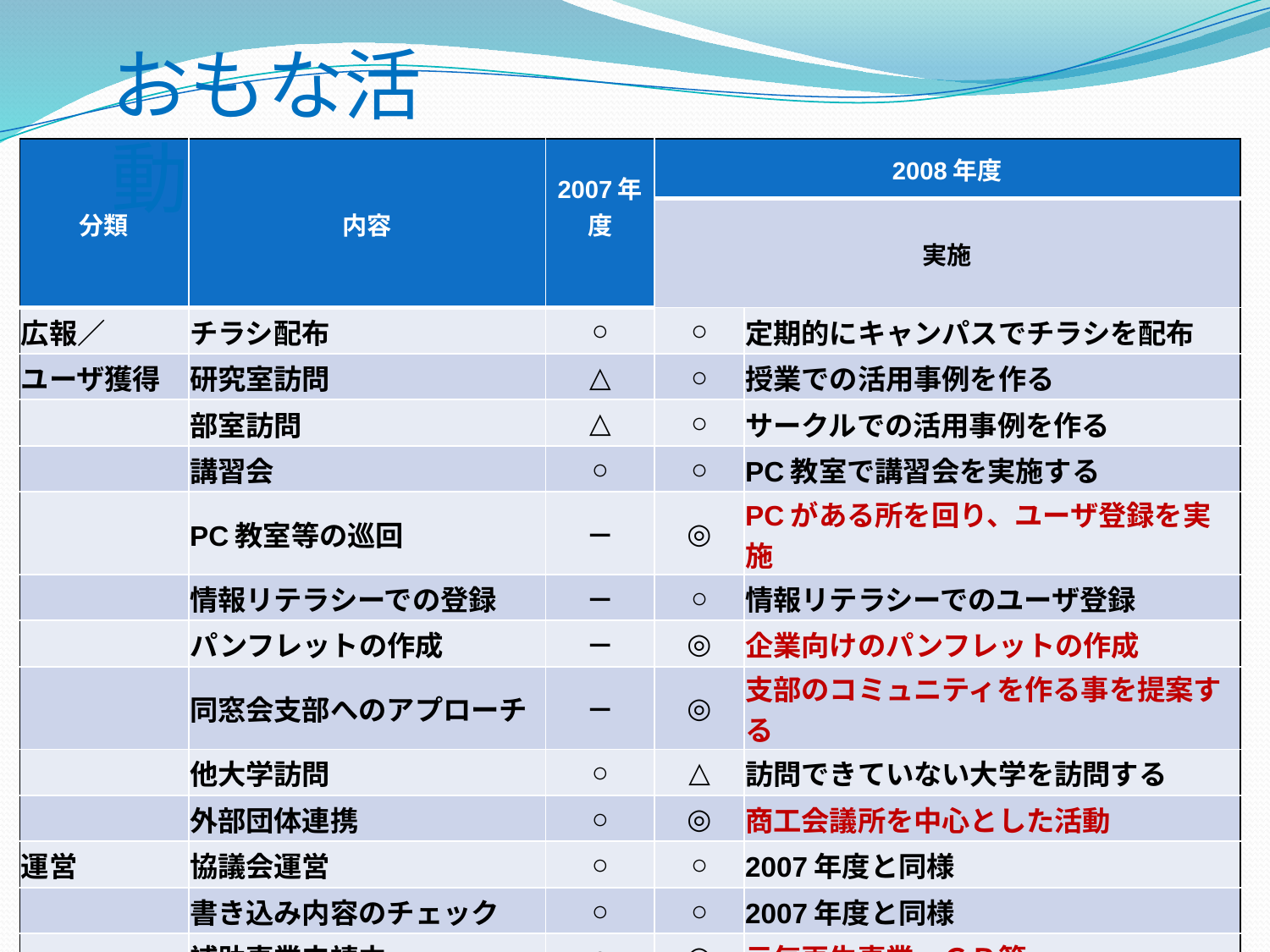

おもな活動
| 分類 | 内容 | 2007年度 | 2008年度 |  |
| --- | --- | --- | --- | --- |
|  |  |  | 実施 |  |
| 広報／ | チラシ配布 | ○ | ○ | 定期的にキャンパスでチラシを配布 |
| ユーザ獲得 | 研究室訪問 | △ | ○ | 授業での活用事例を作る |
|  | 部室訪問 | △ | ○ | サークルでの活用事例を作る |
|  | 講習会 | ○ | ○ | PC教室で講習会を実施する |
|  | PC教室等の巡回 | － | ◎ | PCがある所を回り、ユーザ登録を実施 |
|  | 情報リテラシーでの登録 | － | ○ | 情報リテラシーでのユーザ登録 |
|  | パンフレットの作成 | － | ◎ | 企業向けのパンフレットの作成 |
|  | 同窓会支部へのアプローチ | － | ◎ | 支部のコミュニティを作る事を提案する |
|  | 他大学訪問 | ○ | △ | 訪問できていない大学を訪問する |
|  | 外部団体連携 | ○ | ◎ | 商工会議所を中心とした活動 |
| 運営 | 協議会運営 | ○ | ○ | 2007年度と同様 |
|  | 書き込み内容のチェック | ○ | ○ | 2007年度と同様 |
|  | 補助事業申請中 | ○ | ◎ | 元気再生事業、ＧＰ等 |
| システム | SSL証明書更新 | ○ | ○ | 更新のみ |
|  | ドメイン更新 | ○ | ○ | 更新のみ |